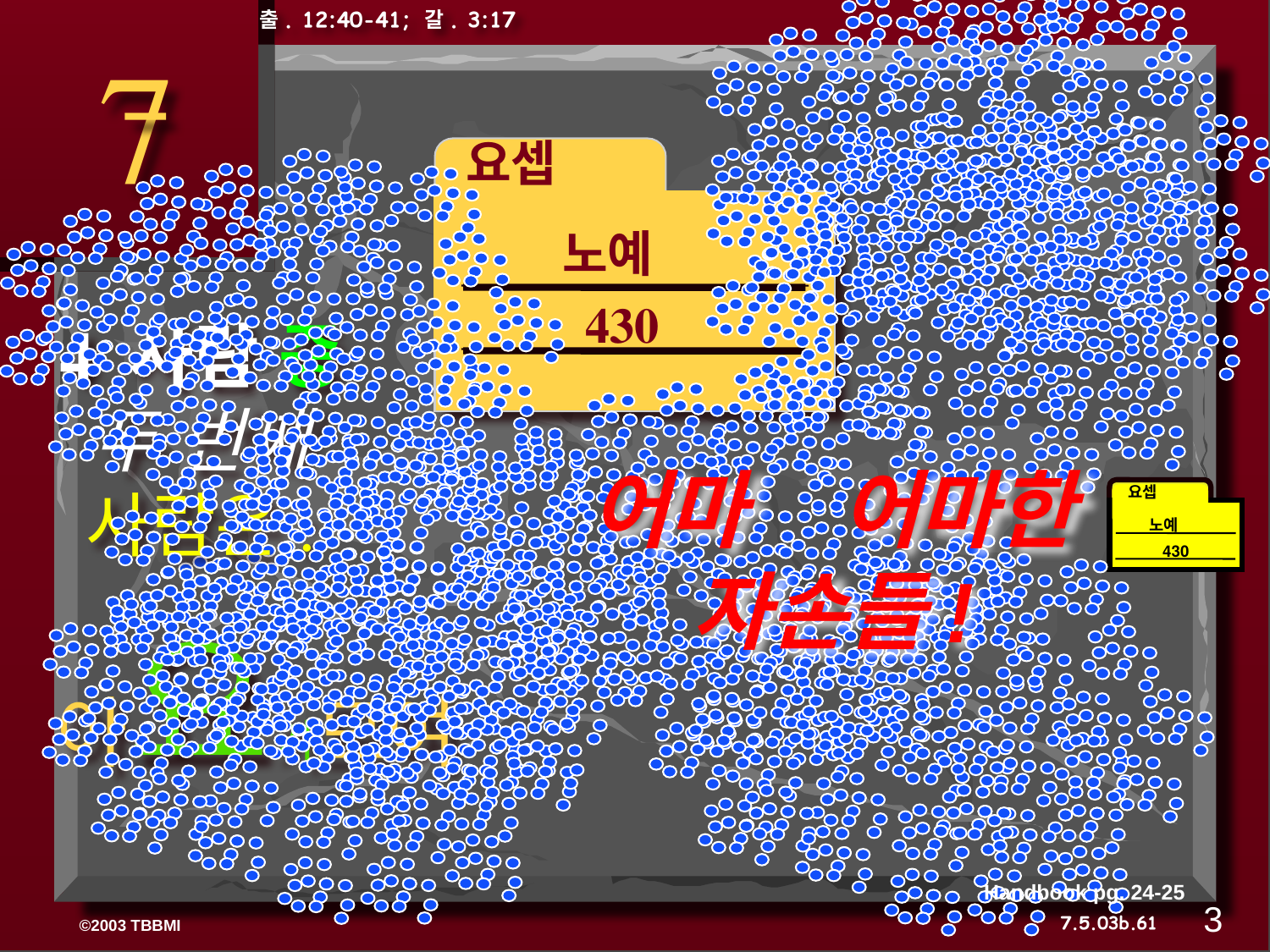

출. 12:40-41; 갈. 3:17

7

   요셉
ABRAHAM

노예

430
4 사람 중
두 번째 사람은:

어마    어마한 자손들!
요셉

   노예

430

아요기모여

Handbook pg. 24-25
3
61